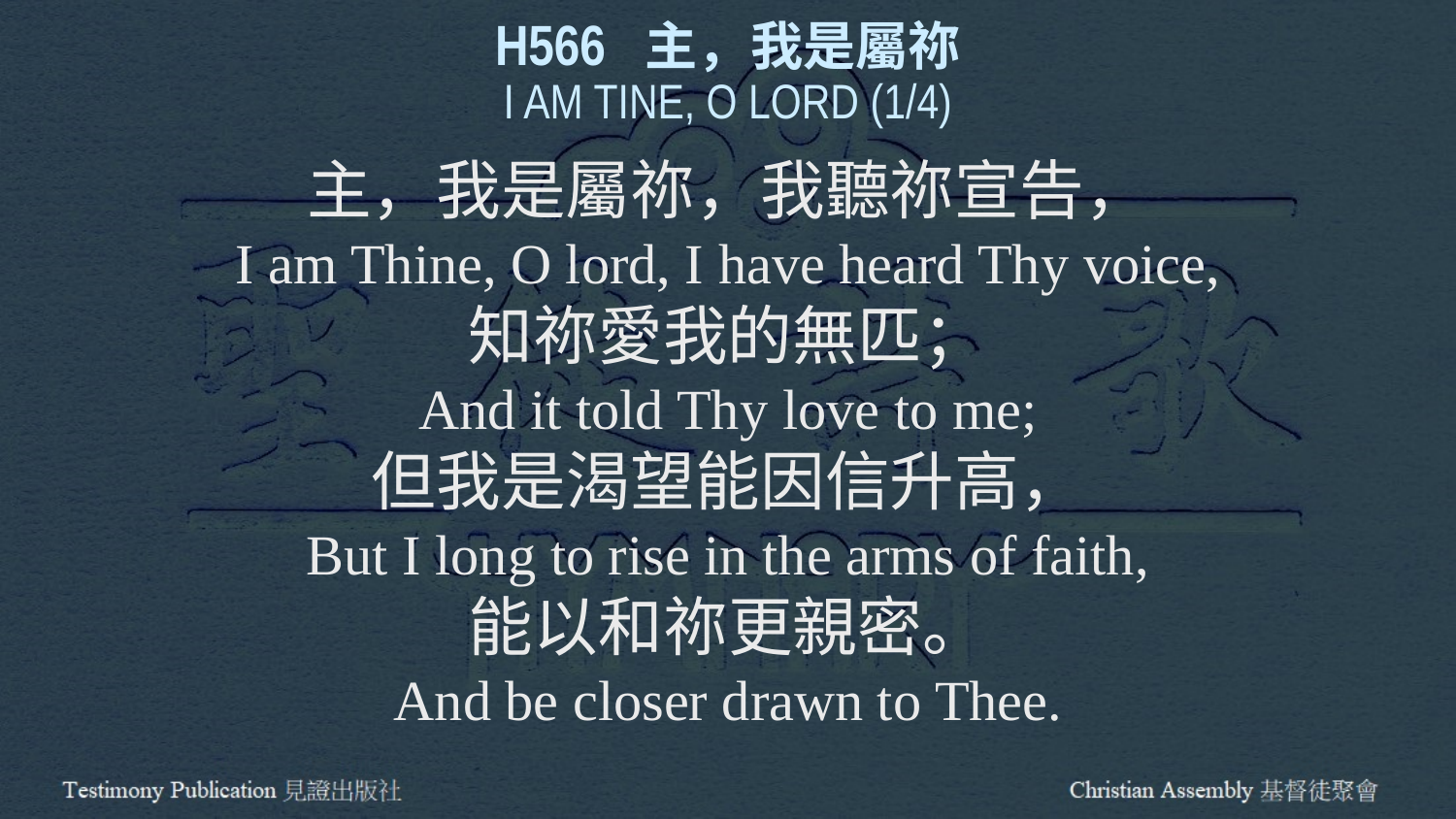

H566  主，我是屬祢
I AM TINE, O LORD (1/4)
主，我是屬祢，我聽祢宣告，
I am Thine, O lord, I have heard Thy voice,
知祢愛我的無匹；
And it told Thy love to me;
但我是渴望能因信升高，
But I long to rise in the arms of faith,
能以和祢更親密。
And be closer drawn to Thee.